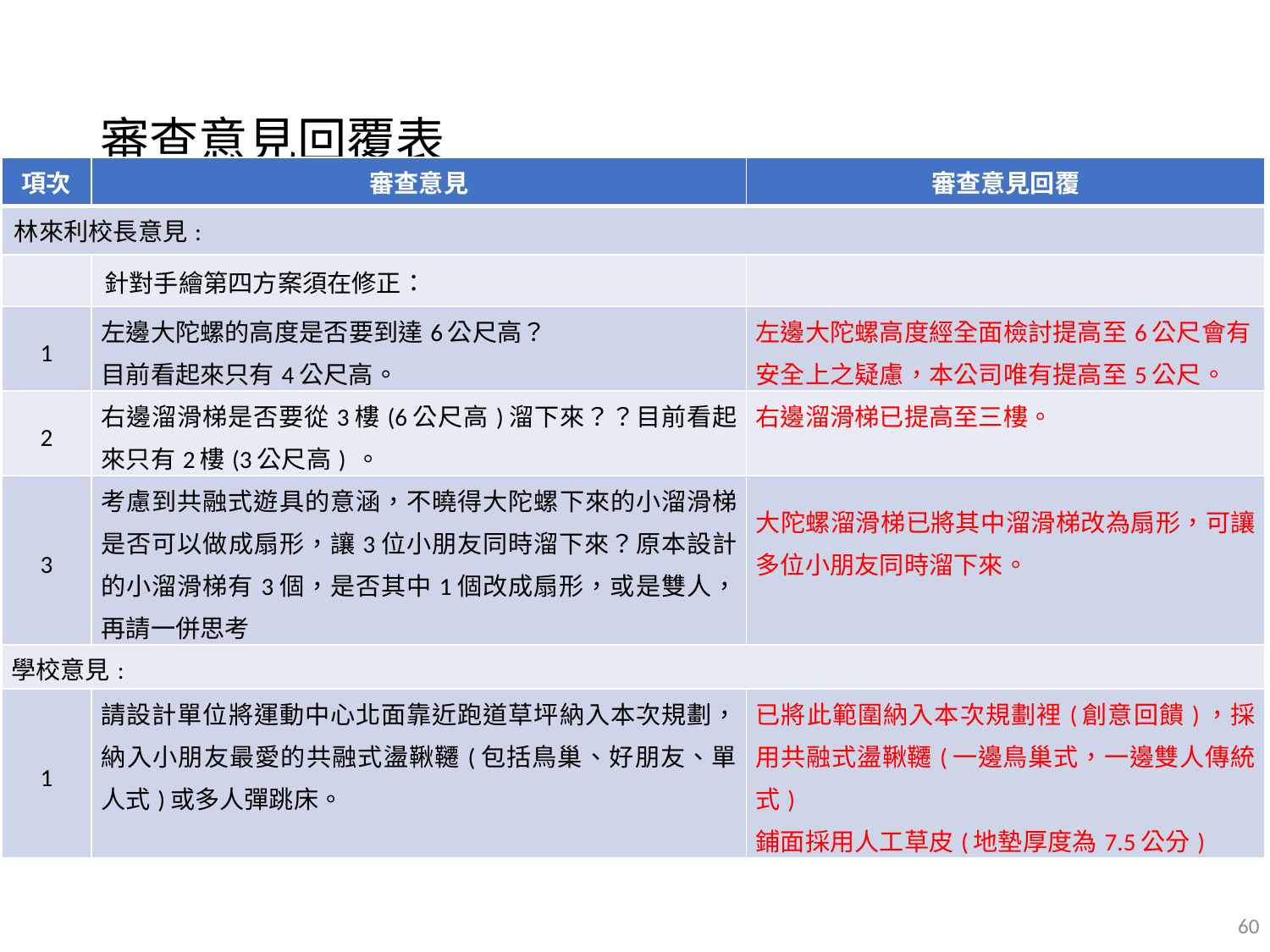

# 審查意見回覆表
| 項次 | 審查意見 | 審查意見回覆 |
| --- | --- | --- |
| 林來利校長意見: |  |  |
|  | 針對手繪第四方案須在修正： |  |
| 1 | 左邊大陀螺的高度是否要到達6公尺高？ 目前看起來只有4公尺高。 | 左邊大陀螺高度經全面檢討提高至6公尺會有安全上之疑慮，本公司唯有提高至5公尺。 |
| 2 | 右邊溜滑梯是否要從3樓(6公尺高)溜下來？？目前看起來只有2樓(3公尺高) 。 | 右邊溜滑梯已提高至三樓。 |
| 3 | 考慮到共融式遊具的意涵，不曉得大陀螺下來的小溜滑梯是否可以做成扇形，讓3位小朋友同時溜下來？原本設計的小溜滑梯有3個，是否其中1個改成扇形，或是雙人，再請一併思考 | 大陀螺溜滑梯已將其中溜滑梯改為扇形，可讓多位小朋友同時溜下來。 |
| 學校意見: |  |  |
| 1 | 請設計單位將運動中心北面靠近跑道草坪納入本次規劃，納入小朋友最愛的共融式盪鞦韆(包括鳥巢、好朋友、單人式)或多人彈跳床。 | 已將此範圍納入本次規劃裡(創意回饋)，採用共融式盪鞦韆(一邊鳥巢式，一邊雙人傳統式) 鋪面採用人工草皮(地墊厚度為7.5公分) |
60